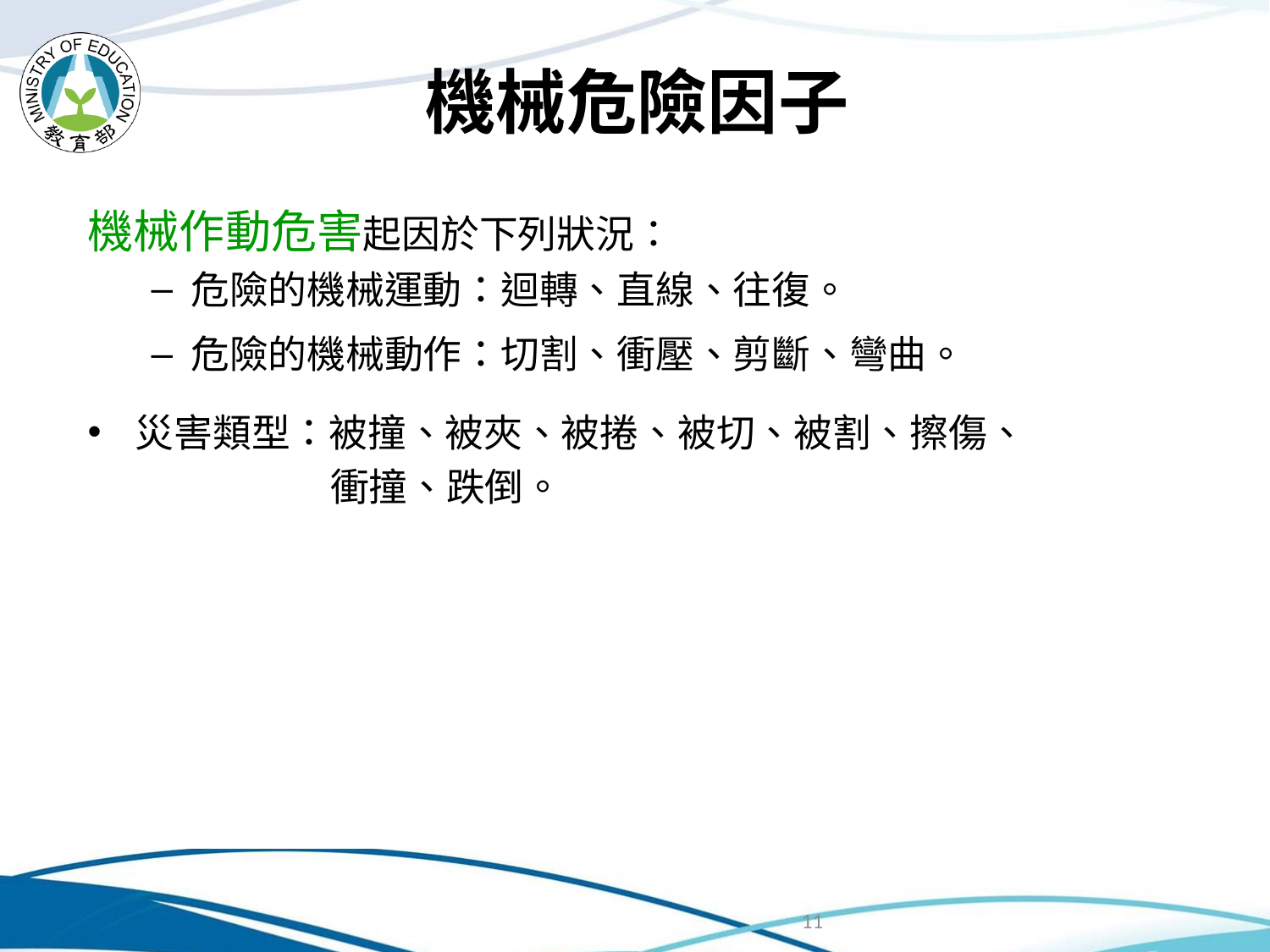

# 機械危險因子
機械作動危害起因於下列狀況：
危險的機械運動：迴轉、直線、往復。
危險的機械動作：切割、衝壓、剪斷、彎曲。
災害類型：被撞、被夾、被捲、被切、被割、擦傷、
衝撞、跌倒。
11